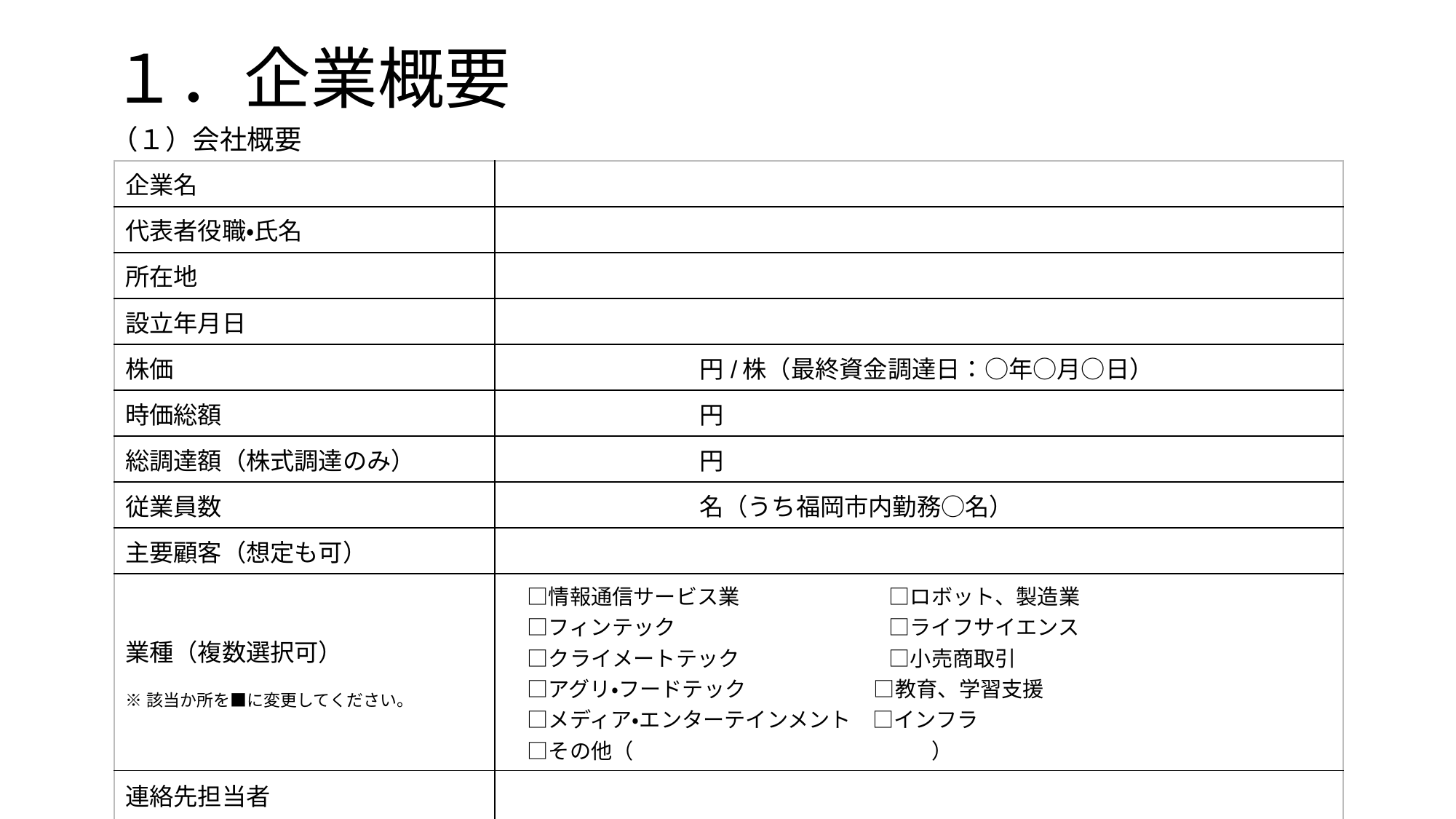

# １．企業概要
（１）会社概要
| 企業名 |  |
| --- | --- |
| 代表者役職・氏名 |  |
| 所在地 |  |
| 設立年月日 |  |
| 株価 | 円/株（最終資金調達日：○年○月○日） |
| 時価総額 | 円 |
| 総調達額（株式調達のみ） | 円 |
| 従業員数 | 名（うち福岡市内勤務○名） |
| 主要顧客（想定も可） |  |
| 業種（複数選択可） ※該当か所を■に変更してください。 | □情報通信サービス業　　　　　　　□ロボット、製造業 　□フィンテック　　　　　　　　　　□ライフサイエンス 　□クライメートテック　　　　　　　□小売商取引 　□アグリ・フードテック　　　　　　□教育、学習支援 　□メディア・エンターテインメント　□インフラ 　□その他（　　　　　　　　　　　　　　） |
| 連絡先担当者 ・所属、役職名、氏名 ・電話番号 ／ E-mail |  |